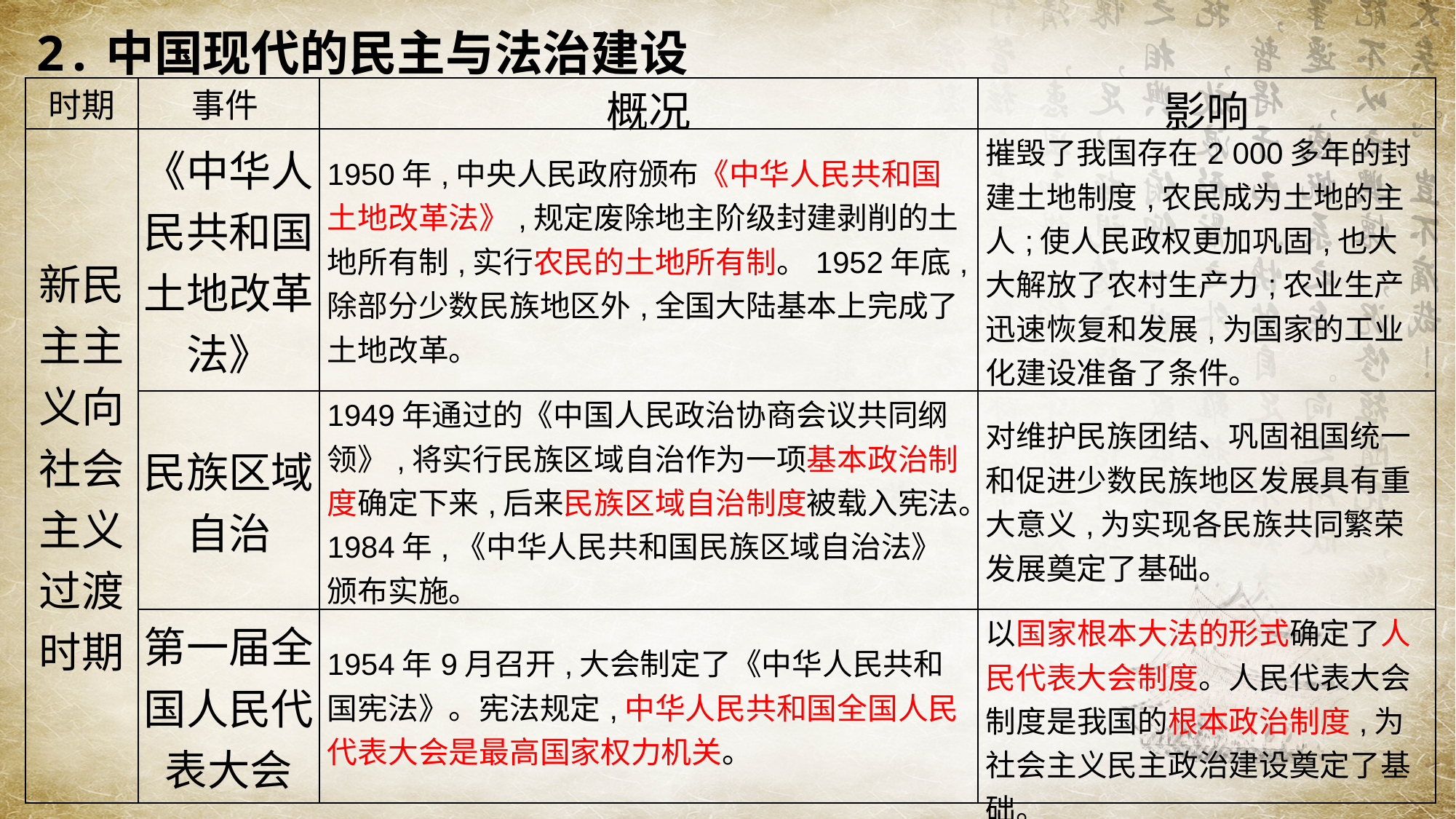

2.中国现代的民主与法治建设
| 时期 | 事件 | 概况 | 影响 |
| --- | --- | --- | --- |
| 新民主主义向社会主义过渡时期 | 《中华人民共和国土地改革法》 | 1950年,中央人民政府颁布《中华人民共和国土地改革法》,规定废除地主阶级封建剥削的土地所有制,实行农民的土地所有制。1952年底,除部分少数民族地区外,全国大陆基本上完成了土地改革。 | 摧毁了我国存在2 000多年的封建土地制度,农民成为土地的主人;使人民政权更加巩固,也大大解放了农村生产力;农业生产迅速恢复和发展,为国家的工业化建设准备了条件。 |
|  | 民族区域自治 | 1949年通过的《中国人民政治协商会议共同纲领》,将实行民族区域自治作为一项基本政治制度确定下来,后来民族区域自治制度被载入宪法。1984年,《中华人民共和国民族区域自治法》颁布实施。 | 对维护民族团结、巩固祖国统一和促进少数民族地区发展具有重大意义,为实现各民族共同繁荣发展奠定了基础。 |
|  | 第一届全国人民代表大会 | 1954年9月召开,大会制定了《中华人民共和国宪法》。宪法规定,中华人民共和国全国人民代表大会是最高国家权力机关。 | 以国家根本大法的形式确定了人民代表大会制度。人民代表大会制度是我国的根本政治制度,为社会主义民主政治建设奠定了基础。 |